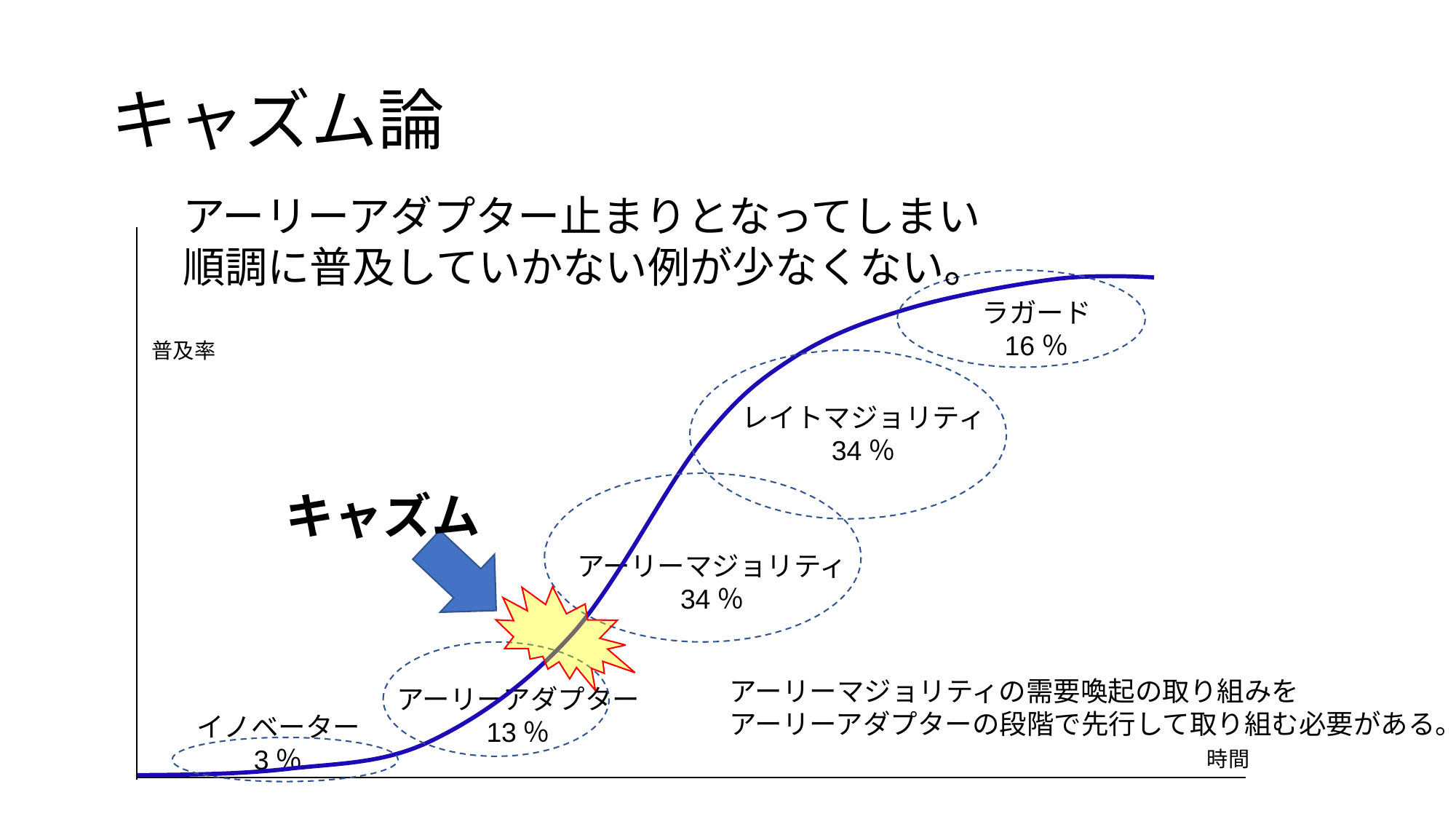

# キャズム論
アーリーアダプター止まりとなってしまい
順調に普及していかない例が少なくない。

ラガード
16％
普及率

レイトマジョリティ
34％

キャズム

アーリーマジョリティ
34％

アーリーマジョリティの需要喚起の取り組みを
アーリーアダプターの段階で先行して取り組む必要がある。
アーリーアダプター
13％
イノベーター
3％

時間